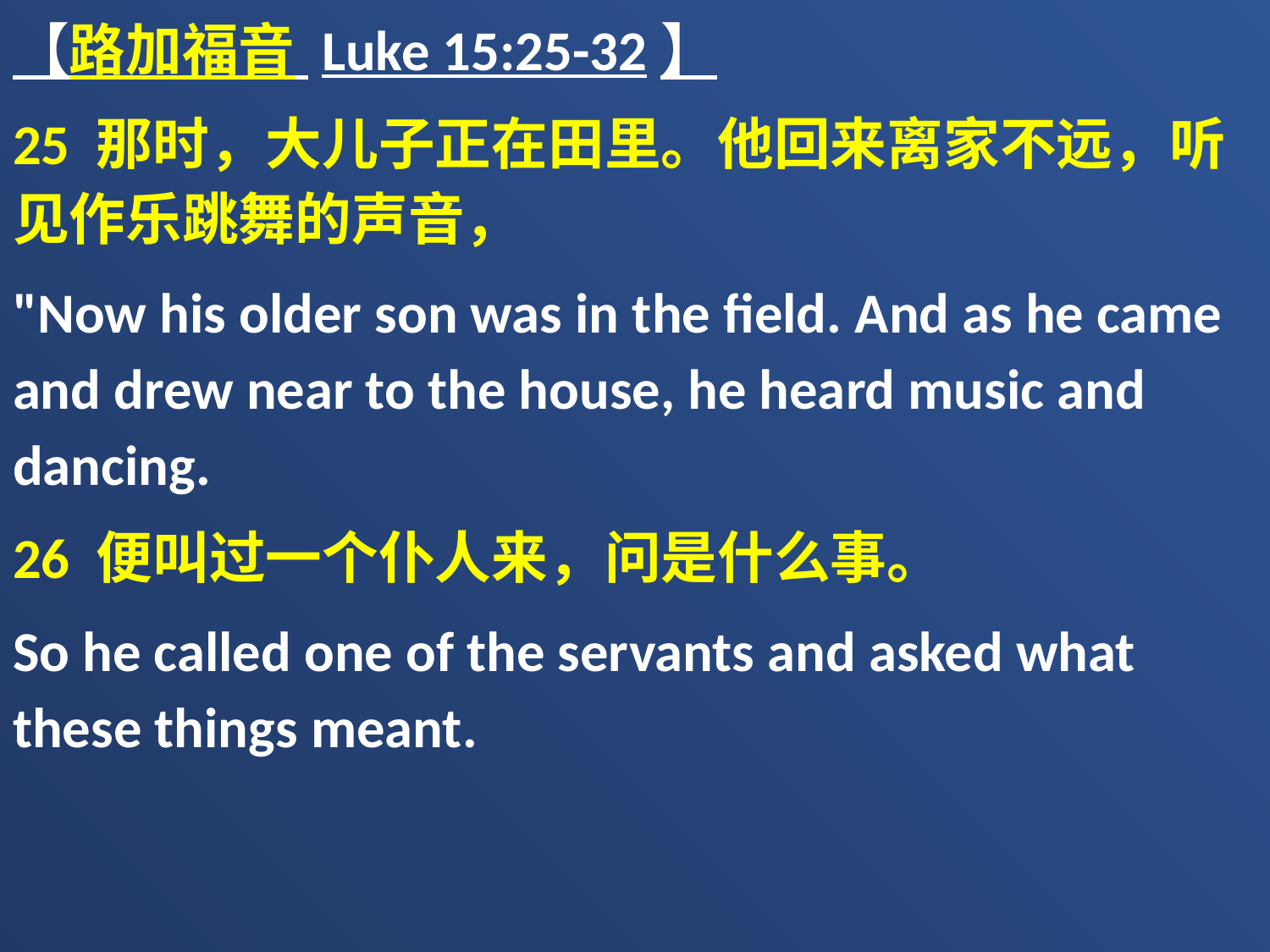

【路加福音 Luke 15:25-32】
25 那时，大儿子正在田里。他回来离家不远，听见作乐跳舞的声音，
"Now his older son was in the field. And as he came and drew near to the house, he heard music and dancing.
26 便叫过一个仆人来，问是什么事。
So he called one of the servants and asked what these things meant.